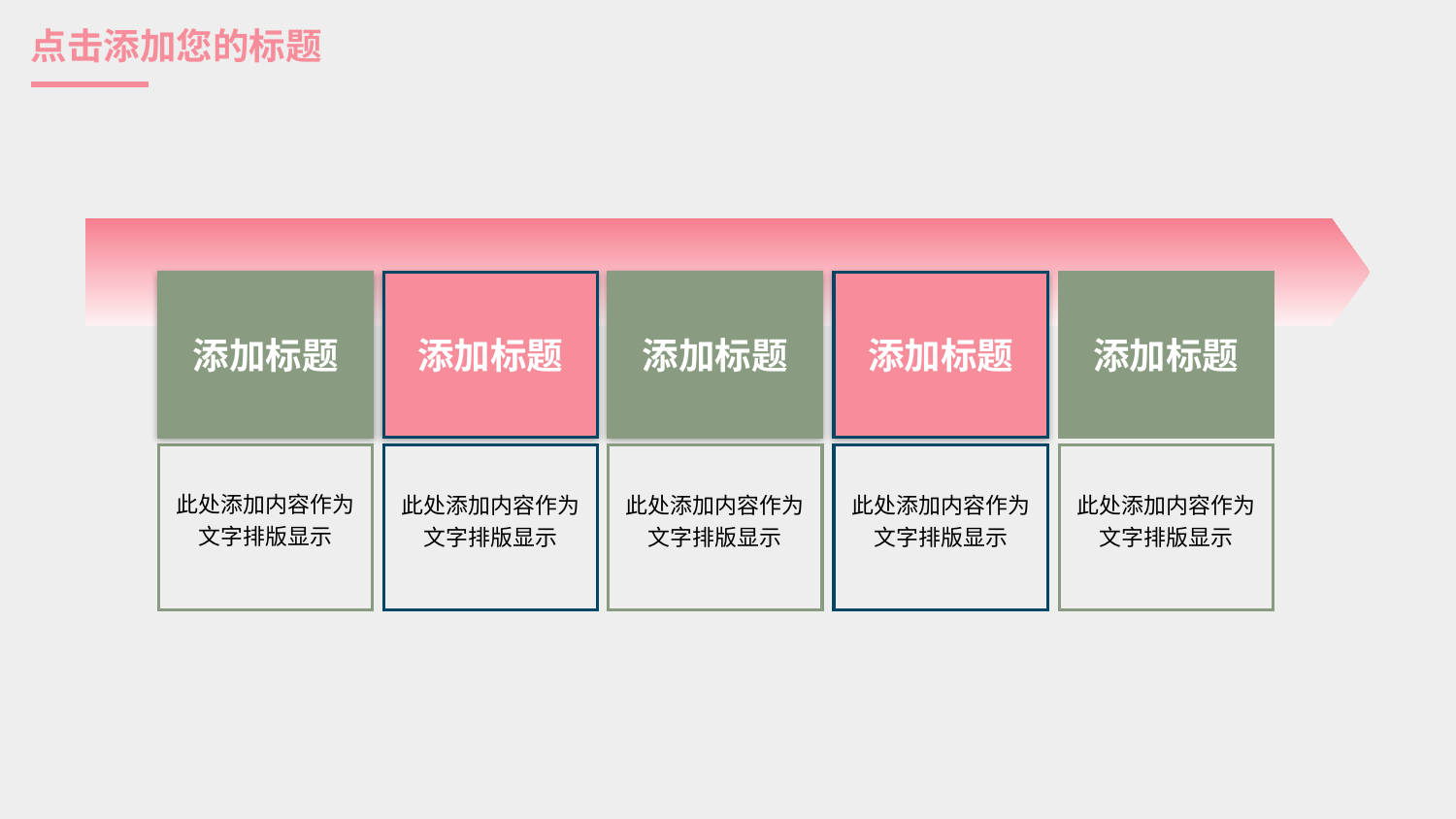

点击添加您的标题

添加标题

此处添加内容作为文字排版显示
添加标题

此处添加内容作为文字排版显示
添加标题

此处添加内容作为文字排版显示
添加标题

此处添加内容作为文字排版显示
添加标题

此处添加内容作为文字排版显示